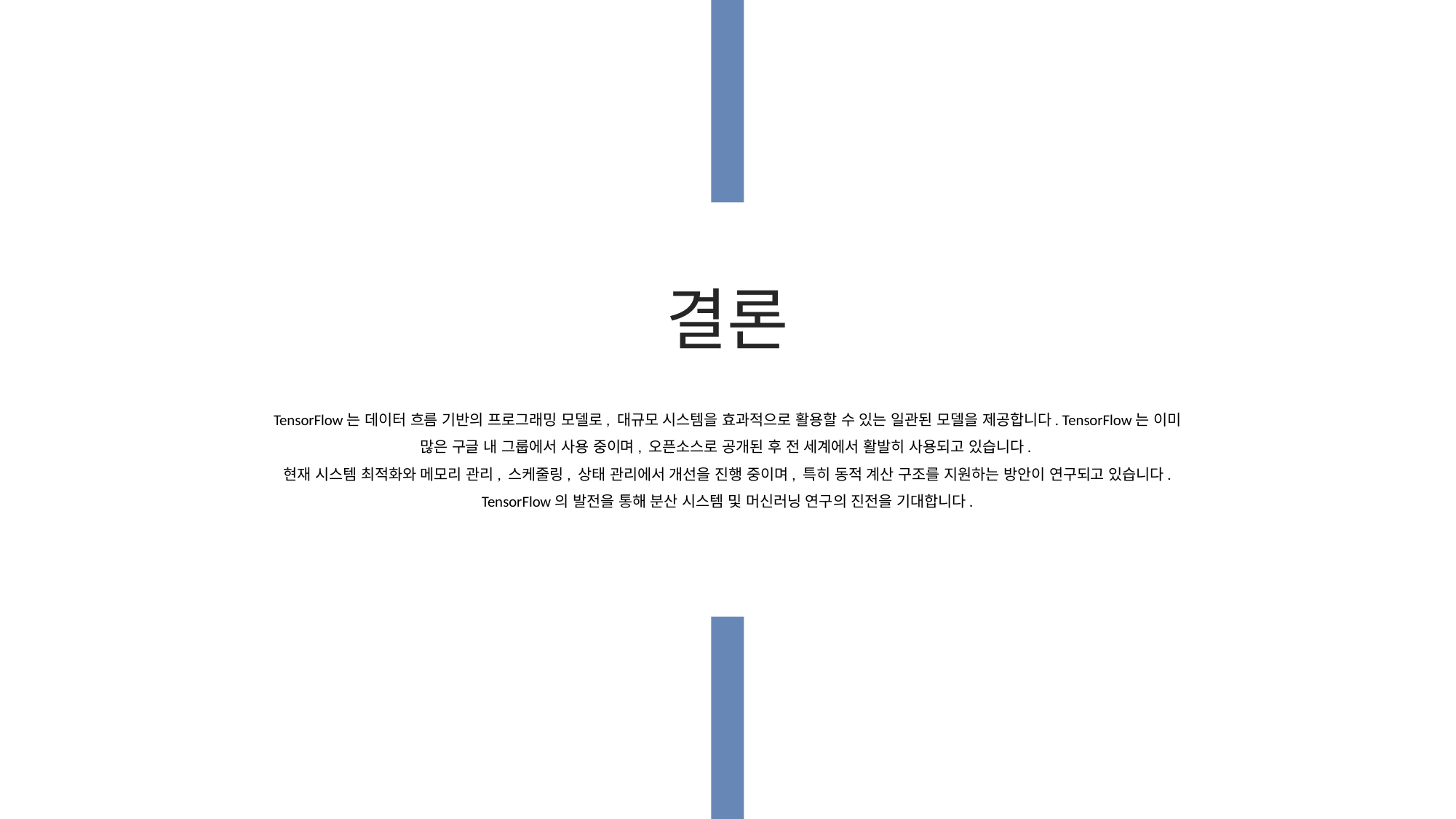

결론
TensorFlow는 데이터 흐름 기반의 프로그래밍 모델로, 대규모 시스템을 효과적으로 활용할 수 있는 일관된 모델을 제공합니다. TensorFlow는 이미 많은 구글 내 그룹에서 사용 중이며, 오픈소스로 공개된 후 전 세계에서 활발히 사용되고 있습니다.
현재 시스템 최적화와 메모리 관리, 스케줄링, 상태 관리에서 개선을 진행 중이며, 특히 동적 계산 구조를 지원하는 방안이 연구되고 있습니다. TensorFlow의 발전을 통해 분산 시스템 및 머신러닝 연구의 진전을 기대합니다.